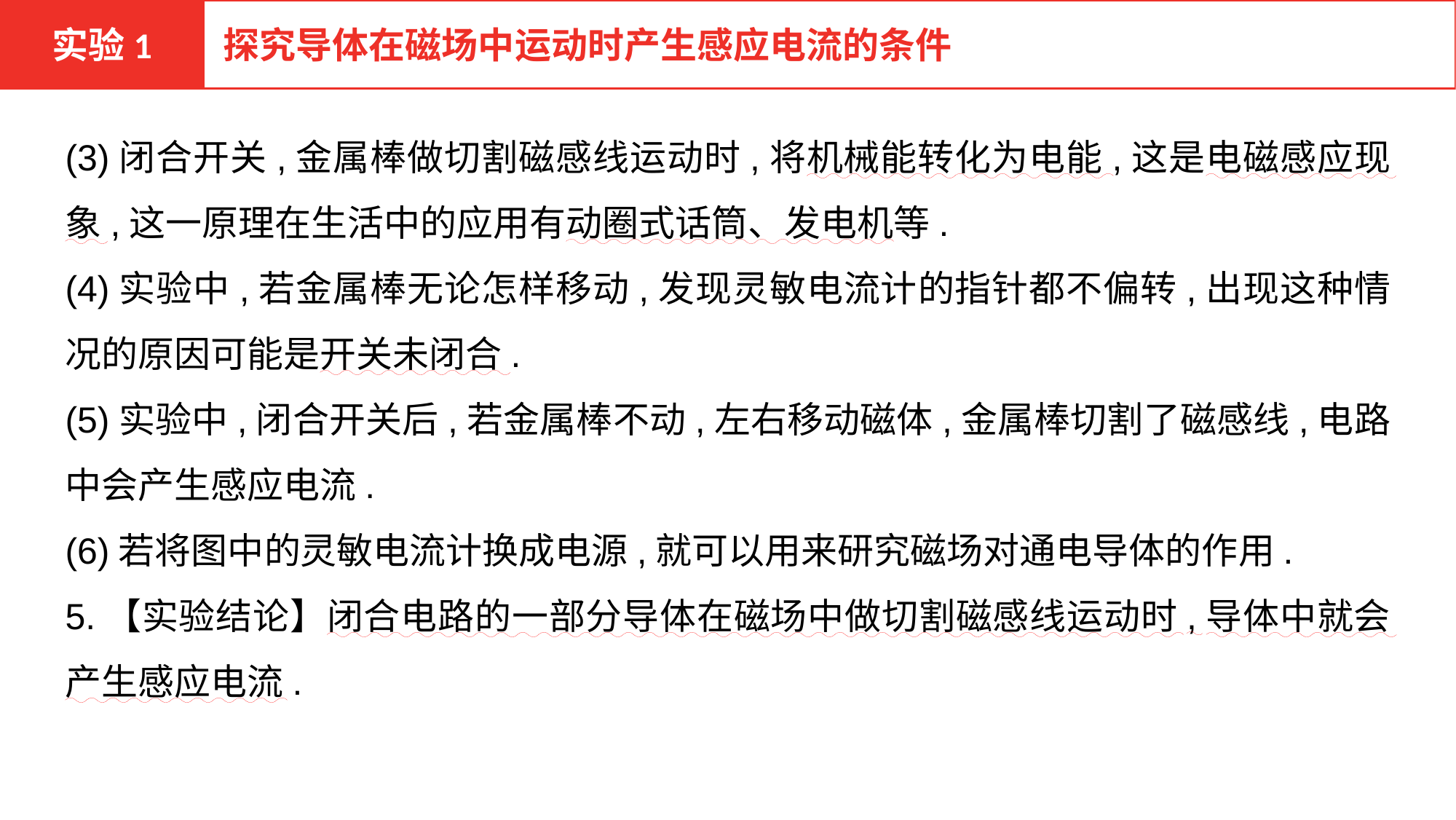

实验1
探究导体在磁场中运动时产生感应电流的条件
(3)闭合开关,金属棒做切割磁感线运动时,将机械能转化为电能,这是电磁感应现象,这一原理在生活中的应用有动圈式话筒、发电机等.
(4)实验中,若金属棒无论怎样移动,发现灵敏电流计的指针都不偏转,出现这种情况的原因可能是开关未闭合.
(5)实验中,闭合开关后,若金属棒不动,左右移动磁体,金属棒切割了磁感线,电路中会产生感应电流.
(6)若将图中的灵敏电流计换成电源,就可以用来研究磁场对通电导体的作用.
5.【实验结论】闭合电路的一部分导体在磁场中做切割磁感线运动时,导体中就会产生感应电流.